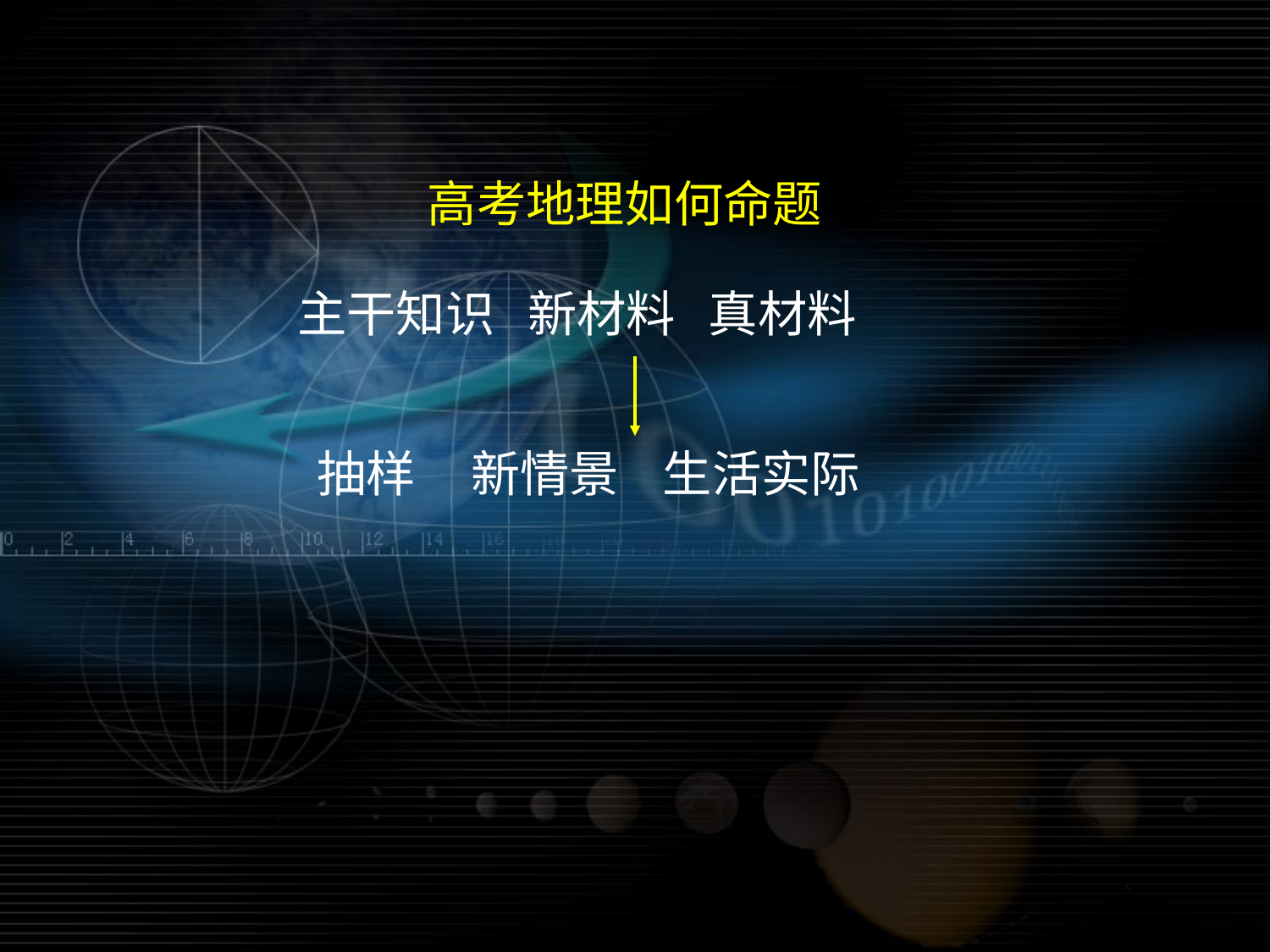

高考地理如何命题
主干知识   新材料   真材料
抽样     新情景    生活实际